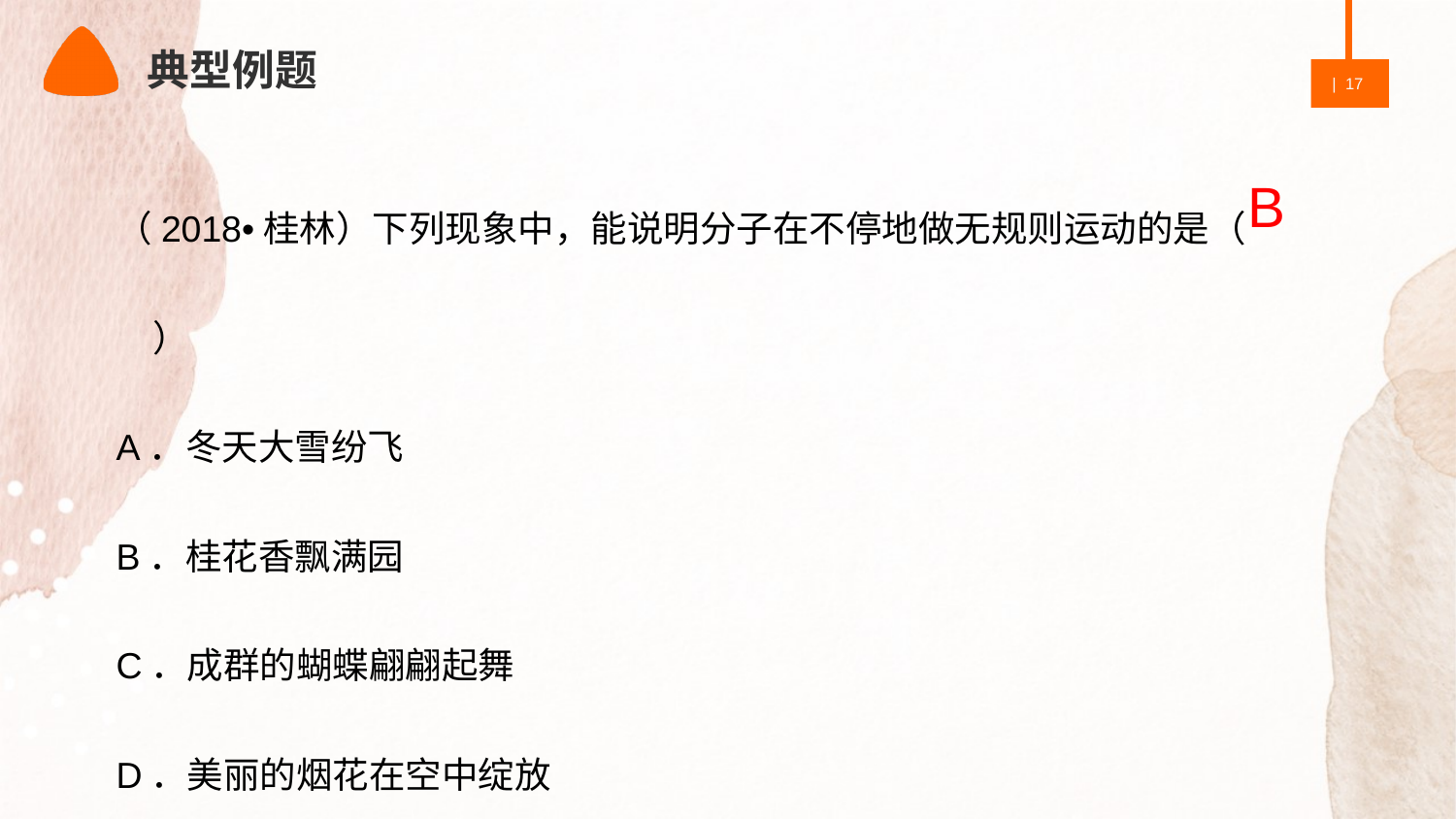

典型例题
（2018•桂林）下列现象中，能说明分子在不停地做无规则运动的是（　　）
A．冬天大雪纷飞
B．桂花香飘满园
C．成群的蝴蝶翩翩起舞
D．美丽的烟花在空中绽放
B